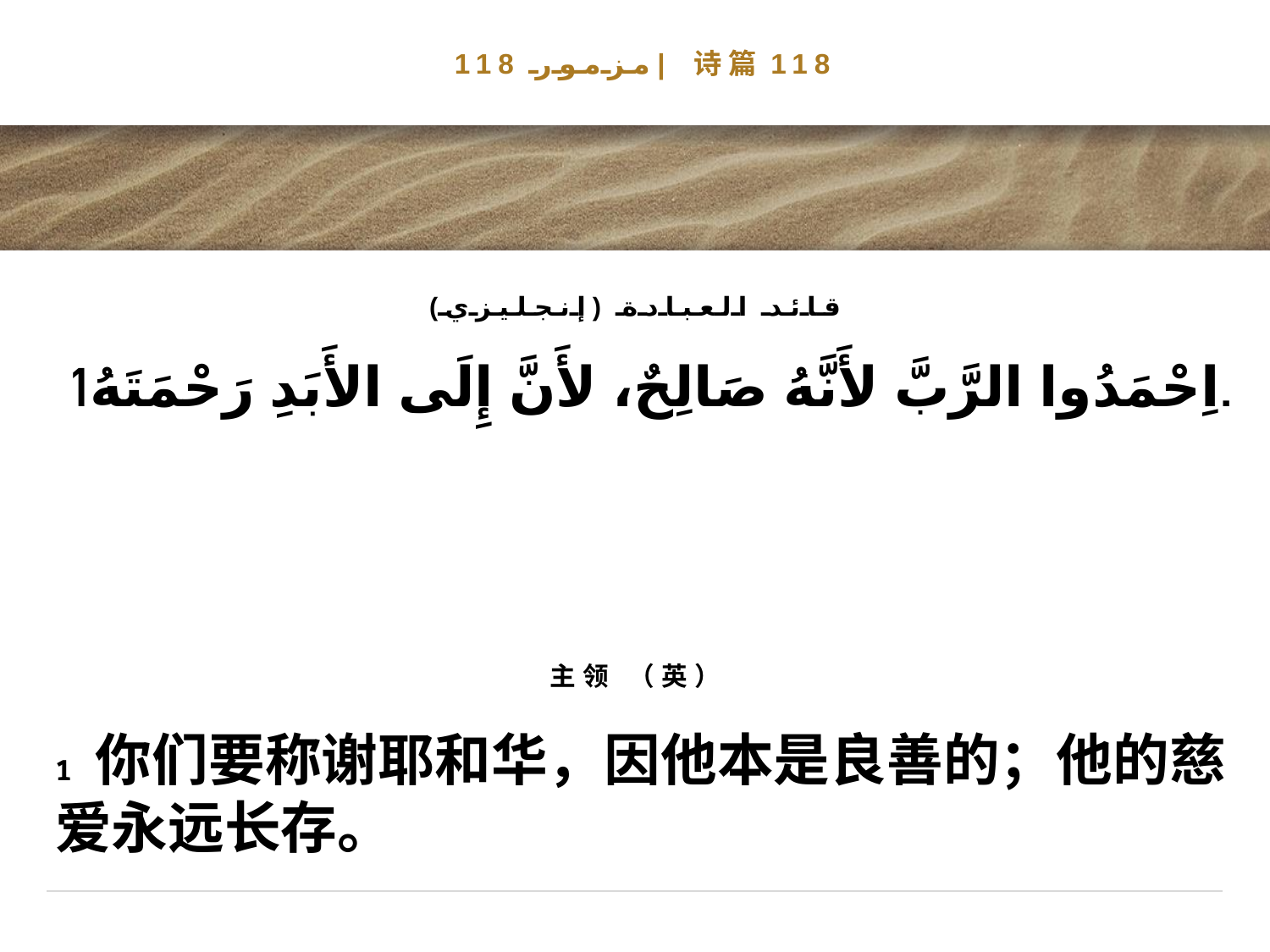

# مزمور 118| 诗篇118
قائد العبادة (إنجليزي)
1اِحْمَدُوا الرَّبَّ لأَنَّهُ صَالِحٌ، لأَنَّ إِلَى الأَبَدِ رَحْمَتَهُ.
主领 （英）
1 你们要称谢耶和华，因他本是良善的；他的慈爱永远长存。